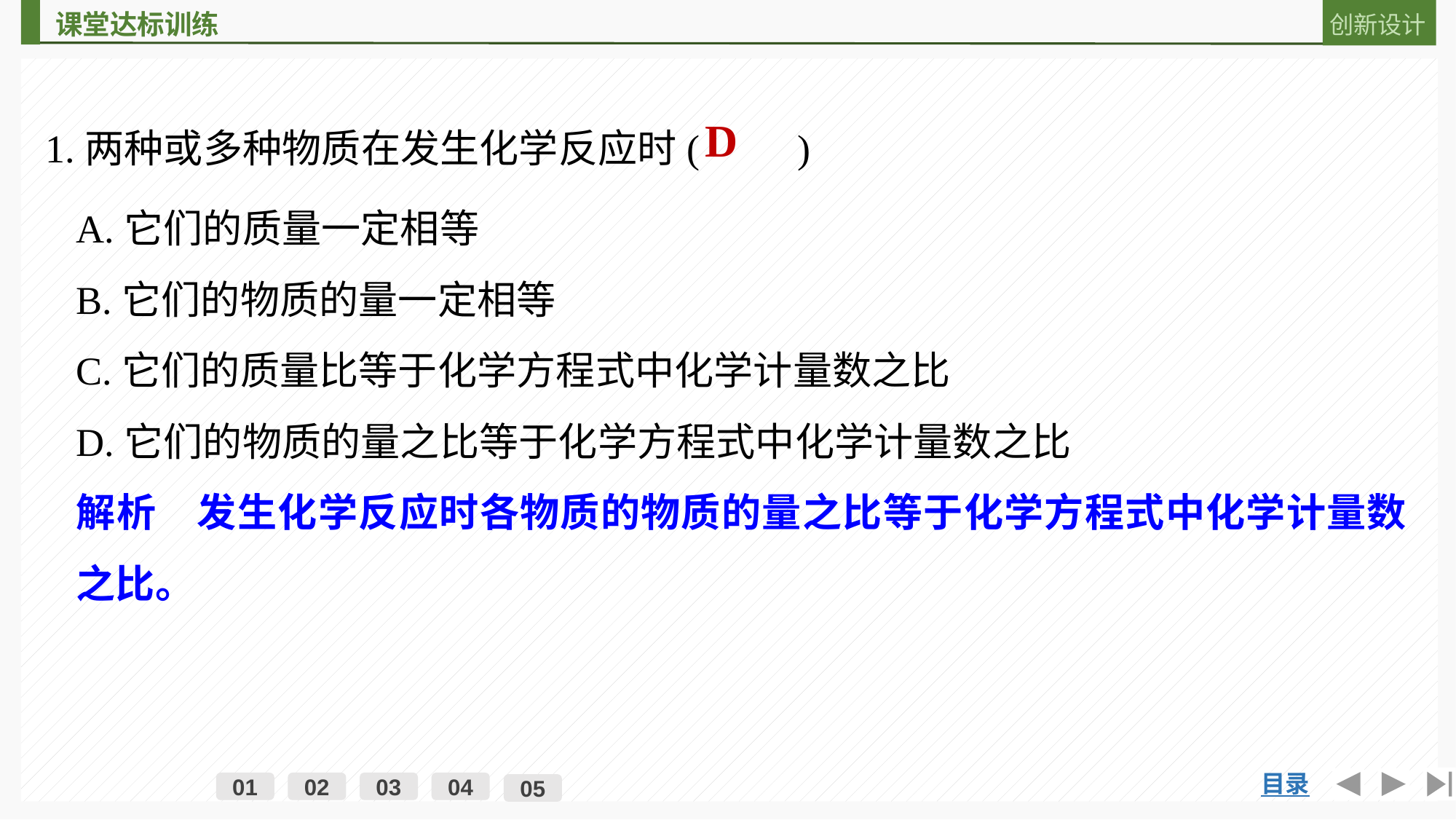

1.两种或多种物质在发生化学反应时(　　)
D
A.它们的质量一定相等
B.它们的物质的量一定相等
C.它们的质量比等于化学方程式中化学计量数之比
D.它们的物质的量之比等于化学方程式中化学计量数之比
解析　发生化学反应时各物质的物质的量之比等于化学方程式中化学计量数之比。